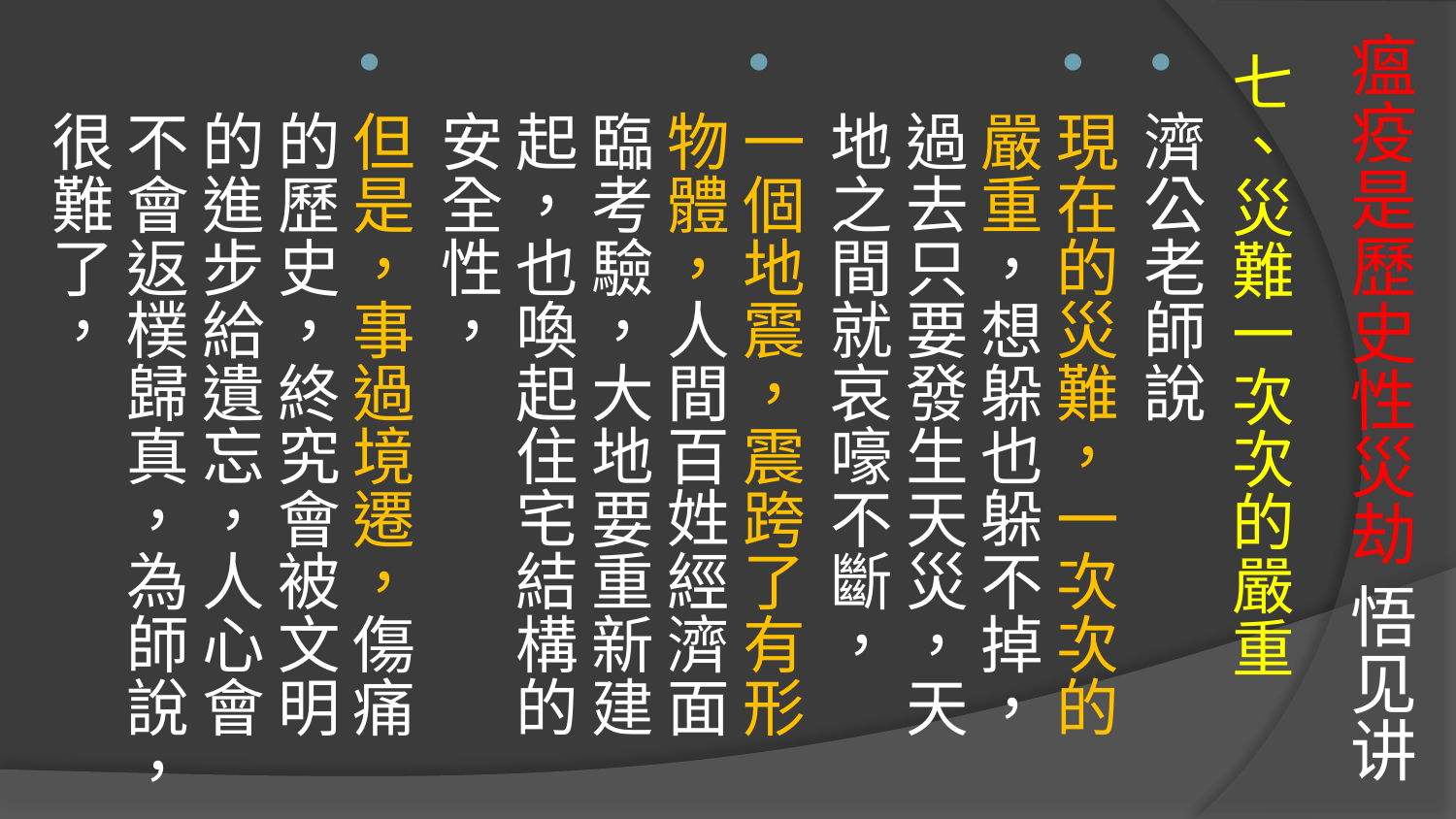

# 瘟疫是歷史性災劫 悟见讲
七、災難一次次的嚴重
濟公老師說
現在的災難，一次次的嚴重，想躲也躲不掉，過去只要發生天災，天地之間就哀嚎不斷，
一個地震，震跨了有形物體，人間百姓經濟面臨考驗，大地要重新建起，也喚起住宅結構的安全性，
但是，事過境遷，傷痛的歷史，終究會被文明的進步給遺忘，人心會不會返樸歸真，為師說，很難了，